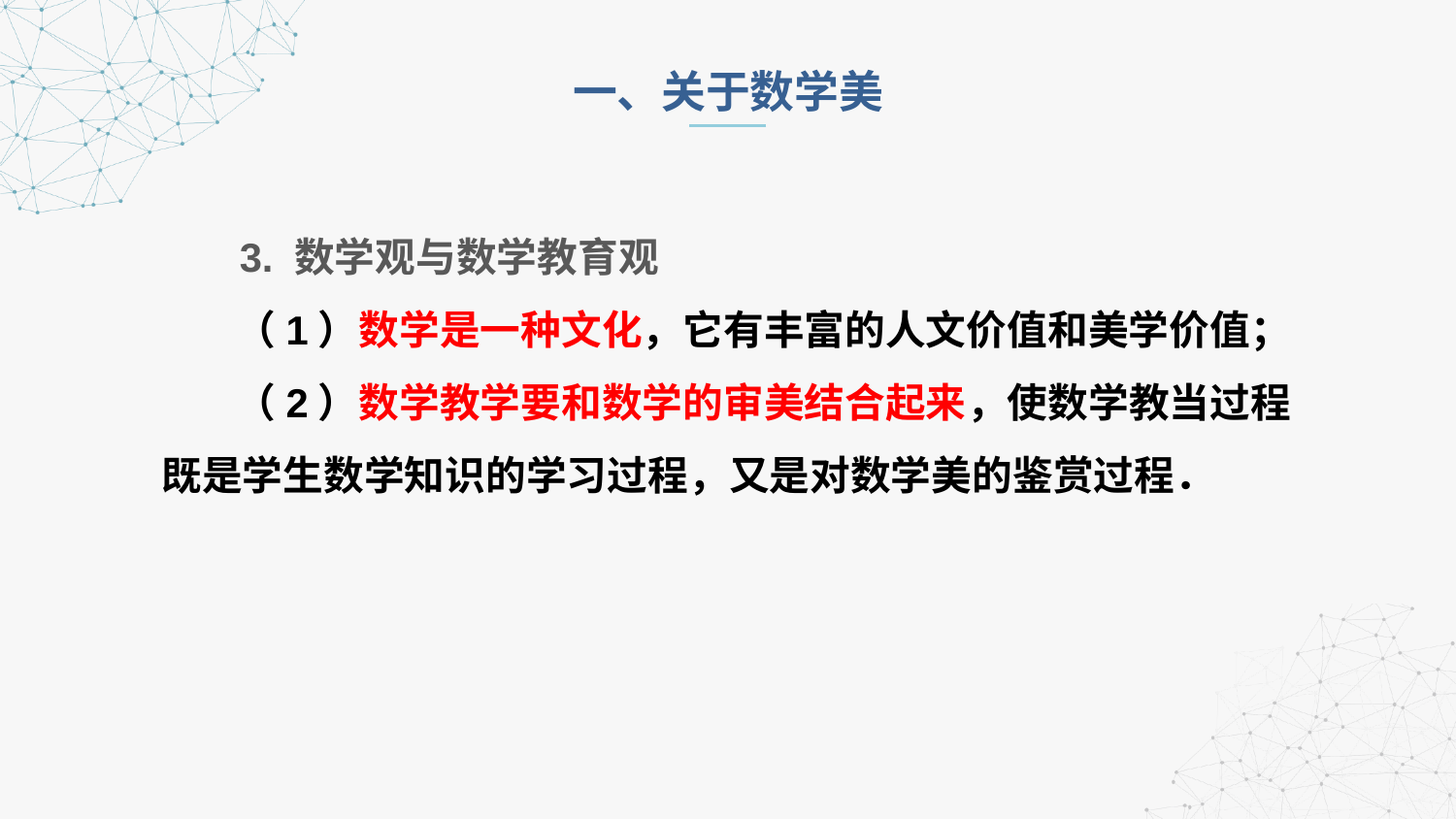

一、关于数学美
       3. 数学观与数学教育观
       （1）数学是一种文化，它有丰富的人文价值和美学价值；
       （2）数学教学要和数学的审美结合起来，使数学教当过程既是学生数学知识的学习过程，又是对数学美的鉴赏过程．